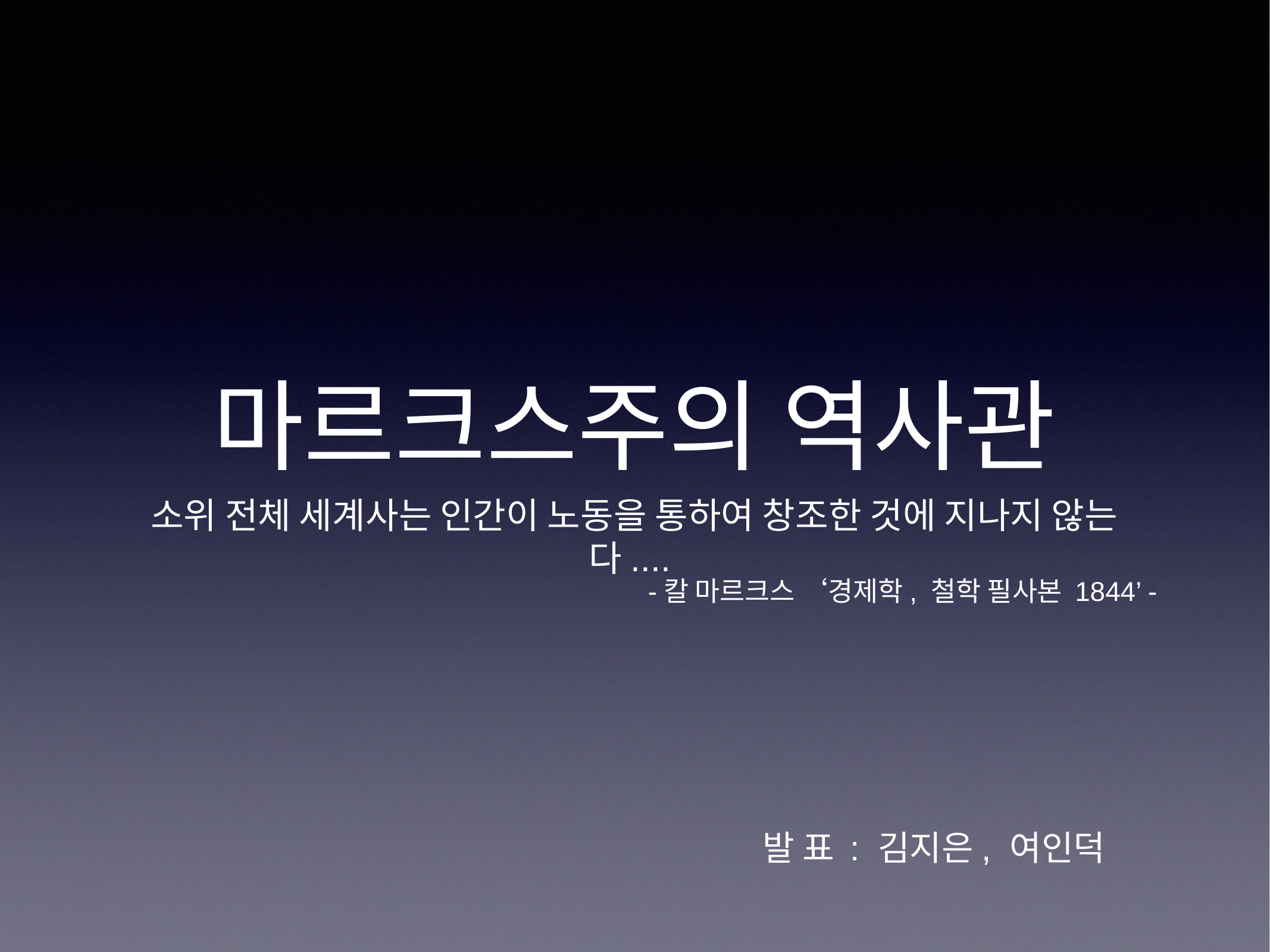

# 마르크스주의 역사관
소위 전체 세계사는 인간이 노동을 통하여 창조한 것에 지나지 않는다....
-칼 마르크스 ‘경제학, 철학 필사본 1844’ -
발 표 : 김지은, 여인덕